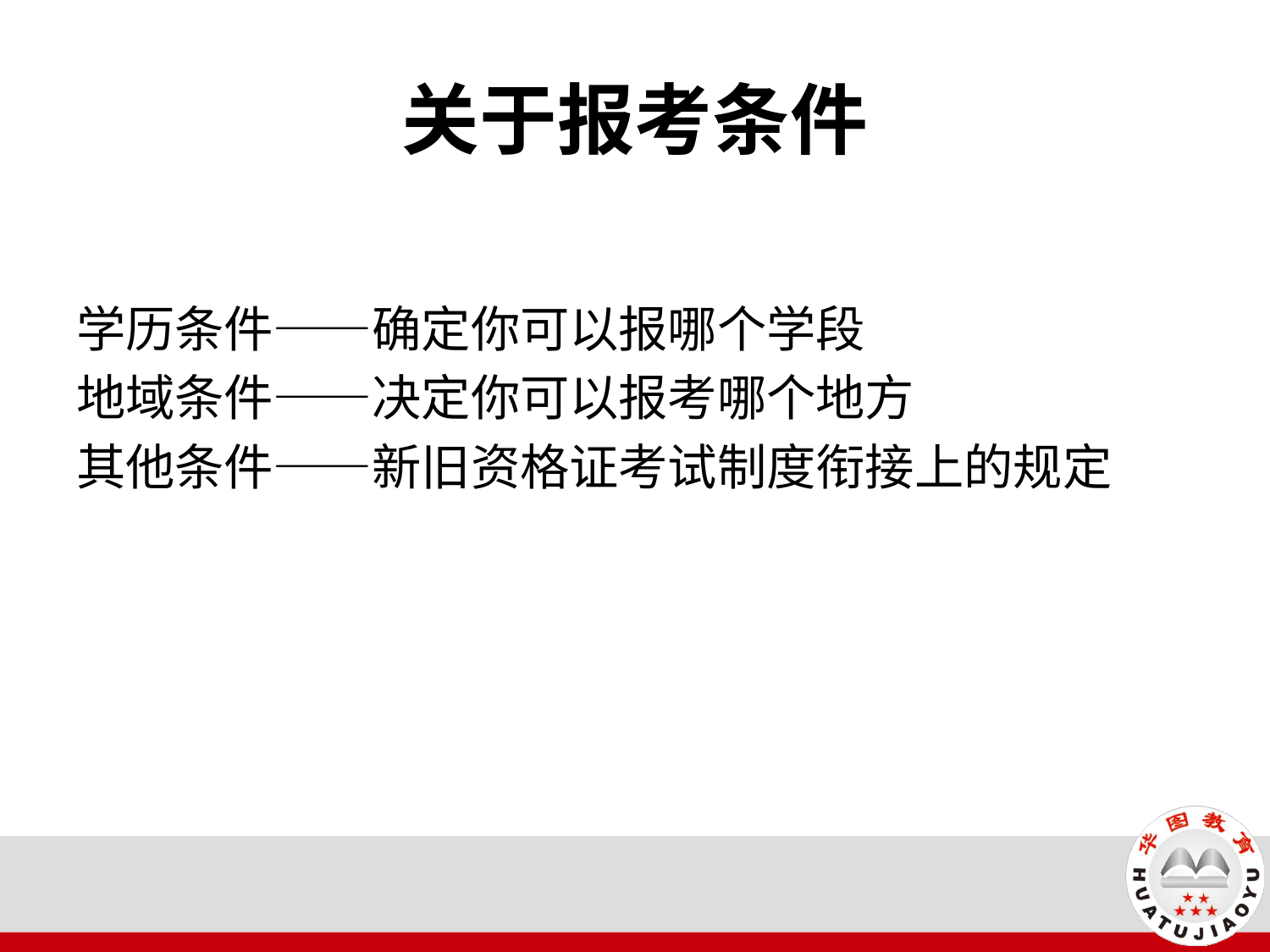

关于报考条件

学历条件——确定你可以报哪个学段
地域条件——决定你可以报考哪个地方
其他条件——新旧资格证考试制度衔接上的规定